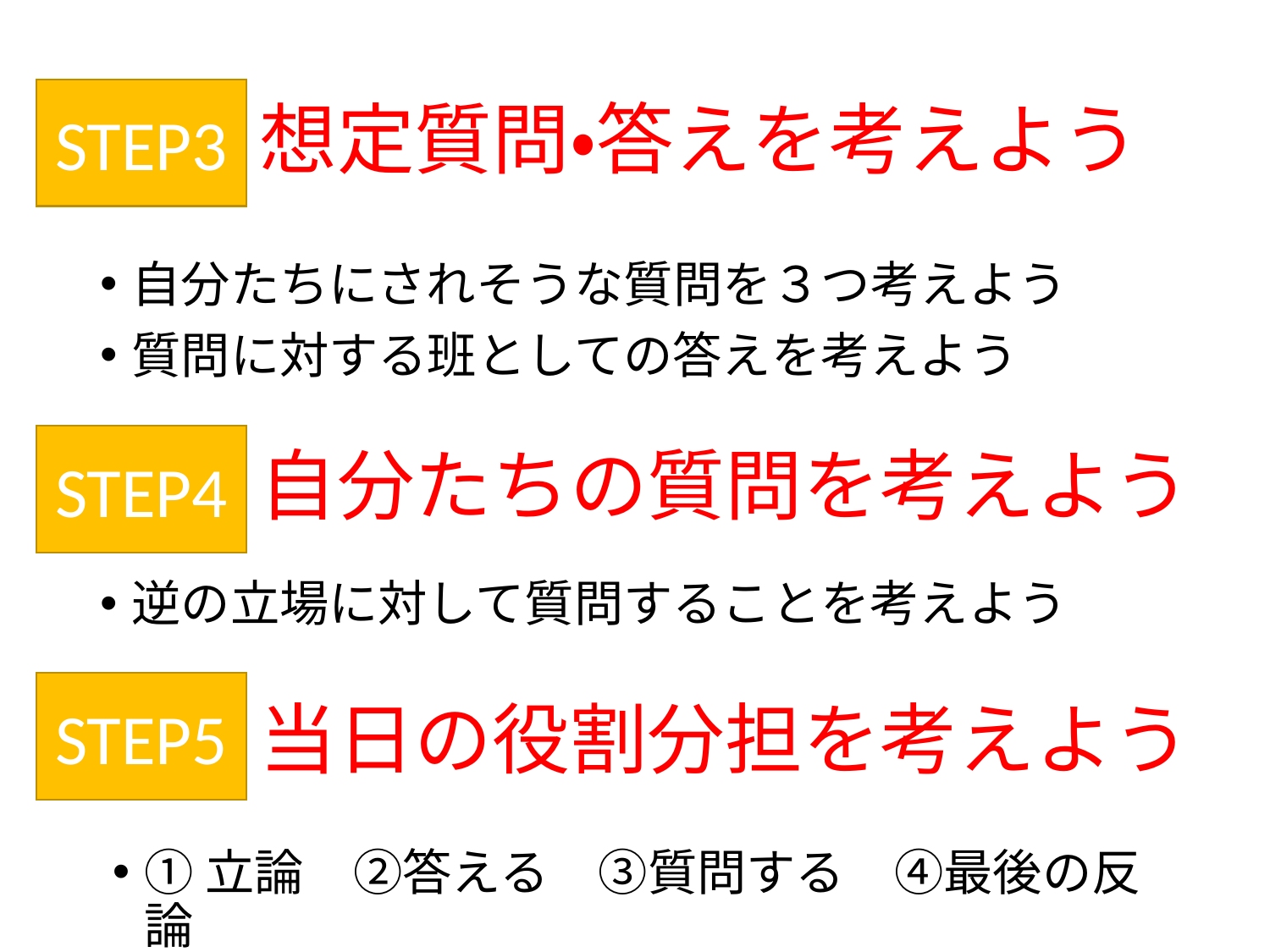

# 想定質問・答えを考えよう
STEP3
自分たちにされそうな質問を３つ考えよう
質問に対する班としての答えを考えよう
自分たちの質問を考えよう
STEP4
逆の立場に対して質問することを考えよう
当日の役割分担を考えよう
STEP5
①立論　②答える　③質問する　④最後の反論